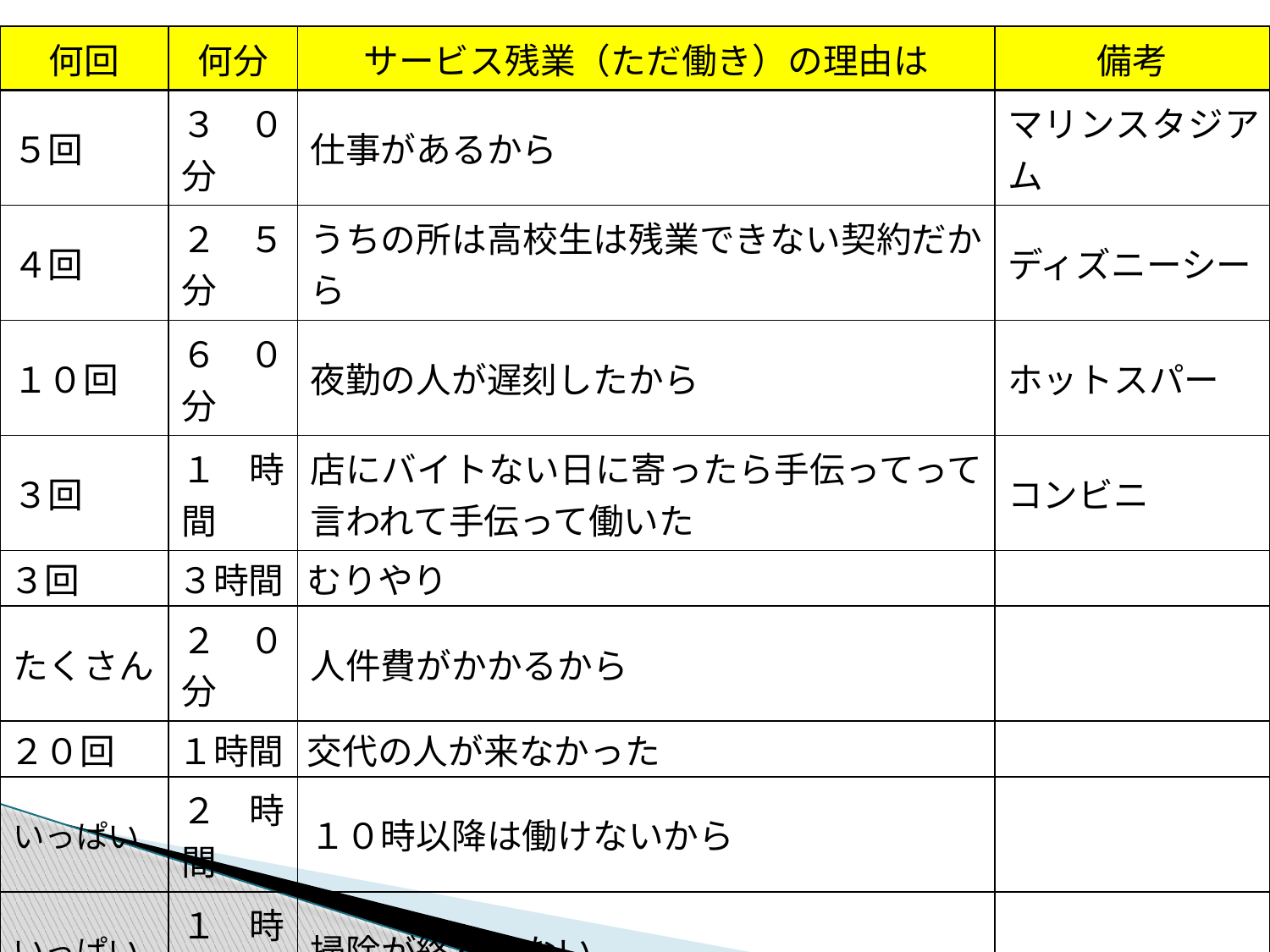

| 何回 | 何分 | サービス残業（ただ働き）の理由は | 備考 |
| --- | --- | --- | --- |
| ５回 | ３０分 | 仕事があるから | マリンスタジアム |
| ４回 | ２５分 | うちの所は高校生は残業できない契約だから | ディズニーシー |
| １０回 | ６０分 | 夜勤の人が遅刻したから | ホットスパー |
| ３回 | １時間 | 店にバイトない日に寄ったら手伝ってって言われて手伝って働いた | コンビニ |
| ３回 | ３時間 | むりやり |  |
| たくさん | ２０分 | 人件費がかかるから |  |
| ２０回 | １時間 | 交代の人が来なかった |  |
| いっぱい | ２時間 | １０時以降は働けないから |  |
| いっぱい | １時間 | 掃除が終わらない |  |
| ほぼ毎回 | ６０分 | 閉店業務が終わらなかったので |  |
| 毎回 | ４０分 | 後片付けで |  |
| 毎回 | １０分 | ゴミ交換 |  |
|  | １時間 | 月末だったから | レジ |
| ４０回 | ２０分 | タイムカードが３０分だったから |  |